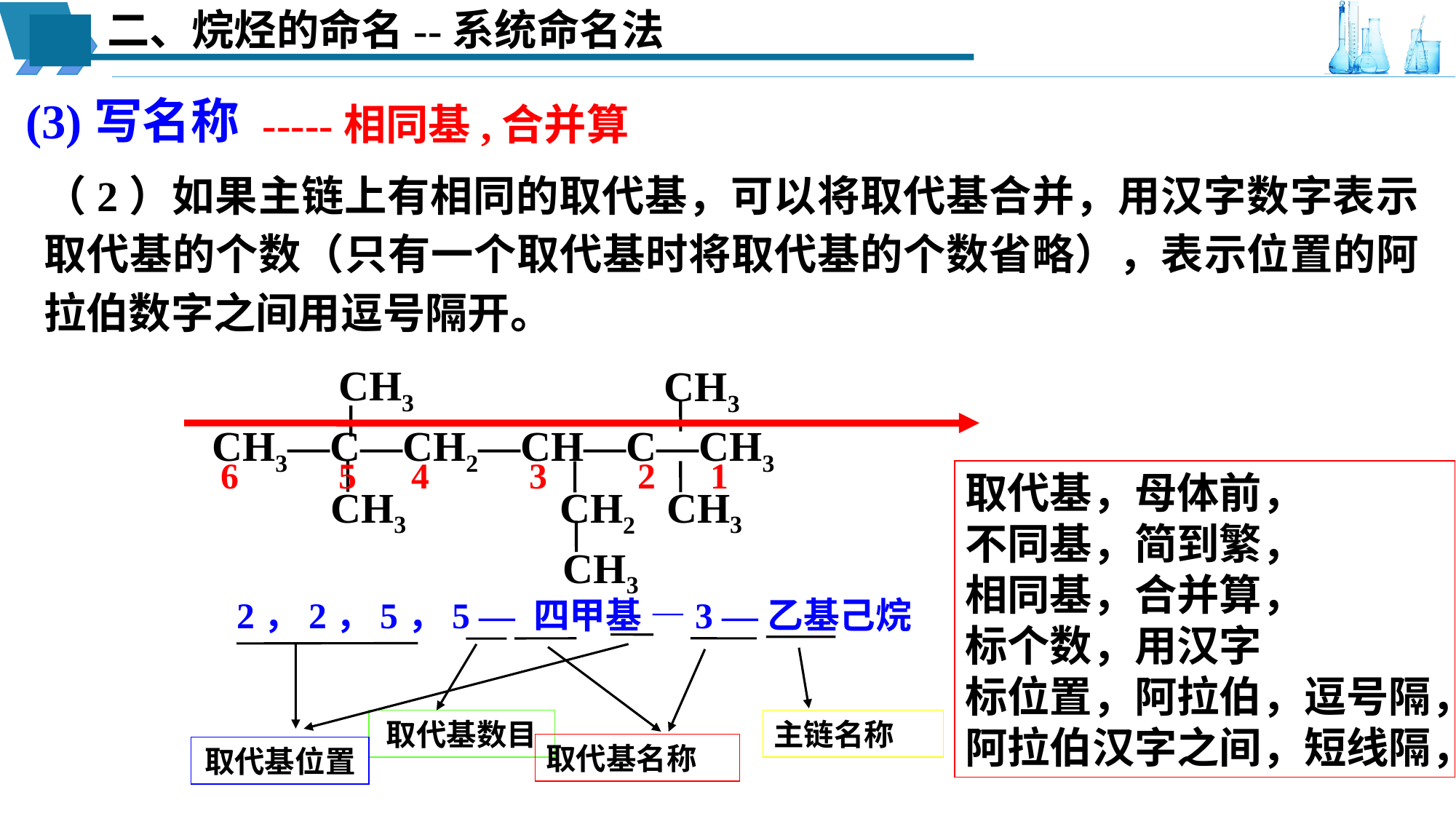

二、烷烃的命名--系统命名法

(3)写名称
-----相同基,合并算
（2）如果主链上有相同的取代基，可以将取代基合并，用汉字数字表示取代基的个数（只有一个取代基时将取代基的个数省略），表示位置的阿拉伯数字之间用逗号隔开。
 CH3
 CH3

CH3—C—CH2—CH—C—CH3

CH3
CH3
CH2

CH3

6           5      4           3          2      1
取代基，母体前，
不同基，简到繁，
相同基，合并算，
标个数，用汉字
标位置，阿拉伯，逗号隔，
阿拉伯汉字之间，短线隔，
 2，2，5，5 — 四甲基 —3 —乙基己烷

取代基位置

主链名称

取代基名称

取代基数目